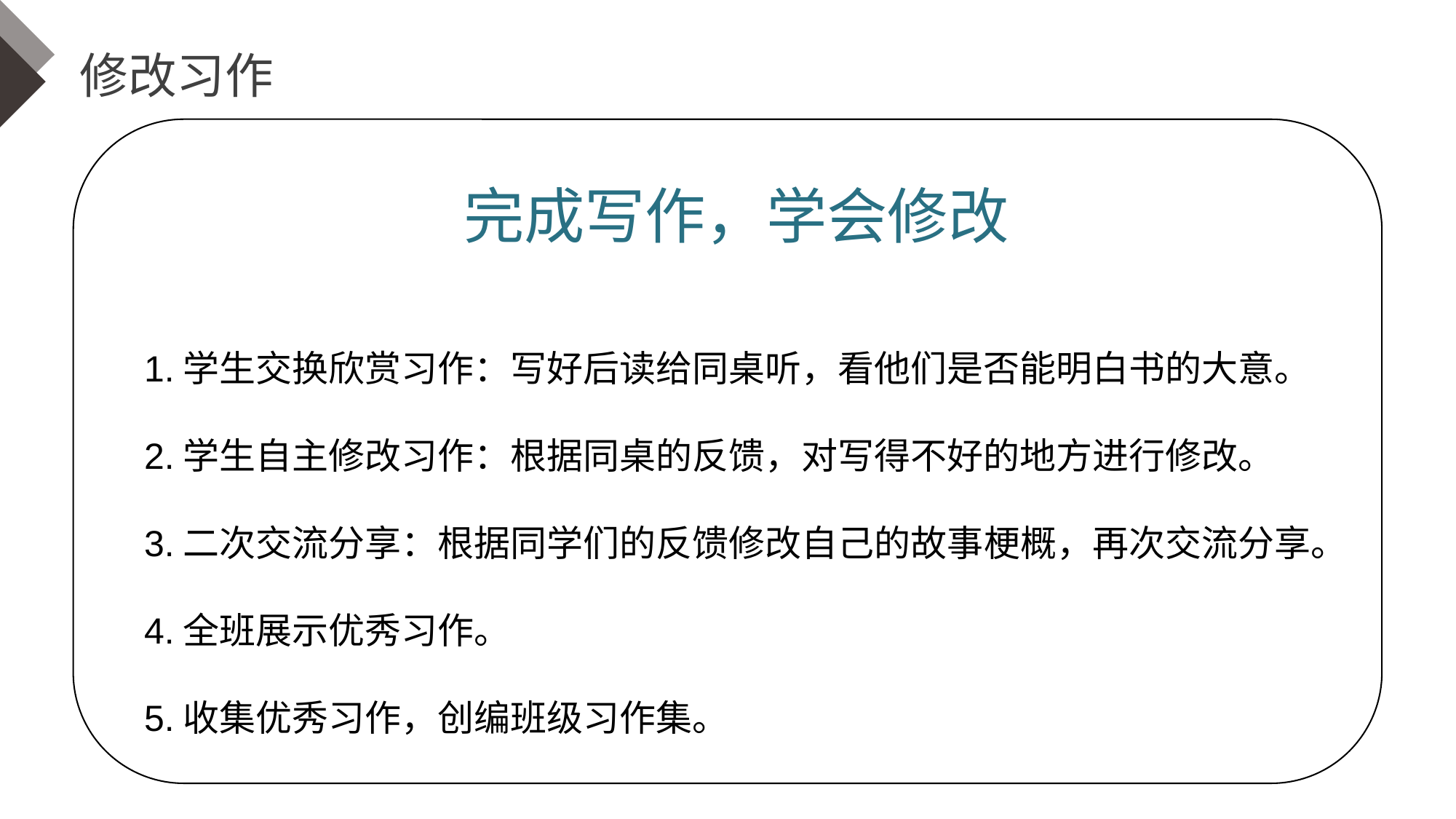

修改习作
完成写作，学会修改
1.学生交换欣赏习作：写好后读给同桌听，看他们是否能明白书的大意。
2.学生自主修改习作：根据同桌的反馈，对写得不好的地方进行修改。
3.二次交流分享：根据同学们的反馈修改自己的故事梗概，再次交流分享。
4.全班展示优秀习作。
5.收集优秀习作，创编班级习作集。